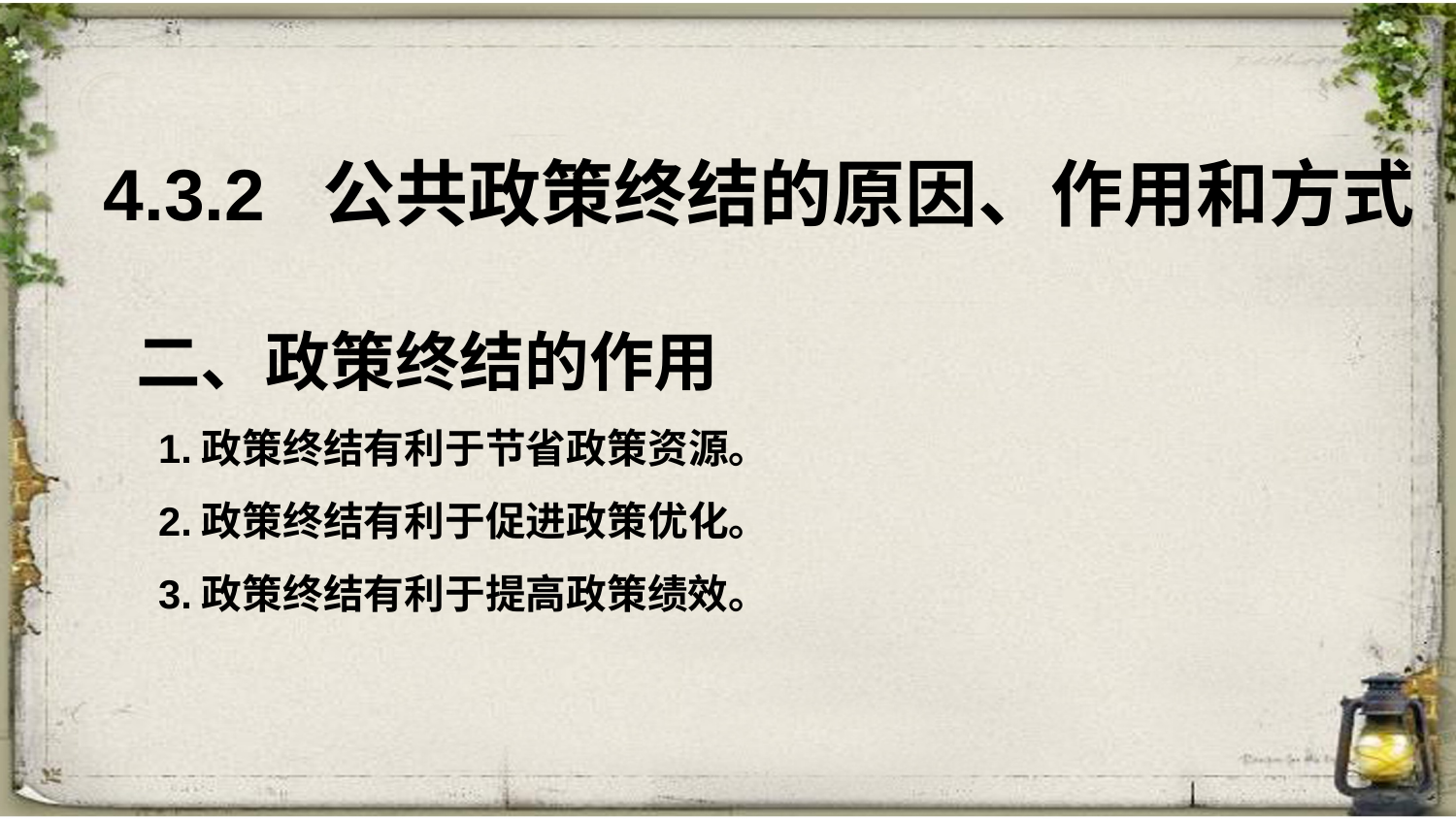

4.3.2  公共政策终结的原因、作用和方式
二、政策终结的作用
  1.政策终结有利于节省政策资源。
  2.政策终结有利于促进政策优化。
  3.政策终结有利于提高政策绩效。